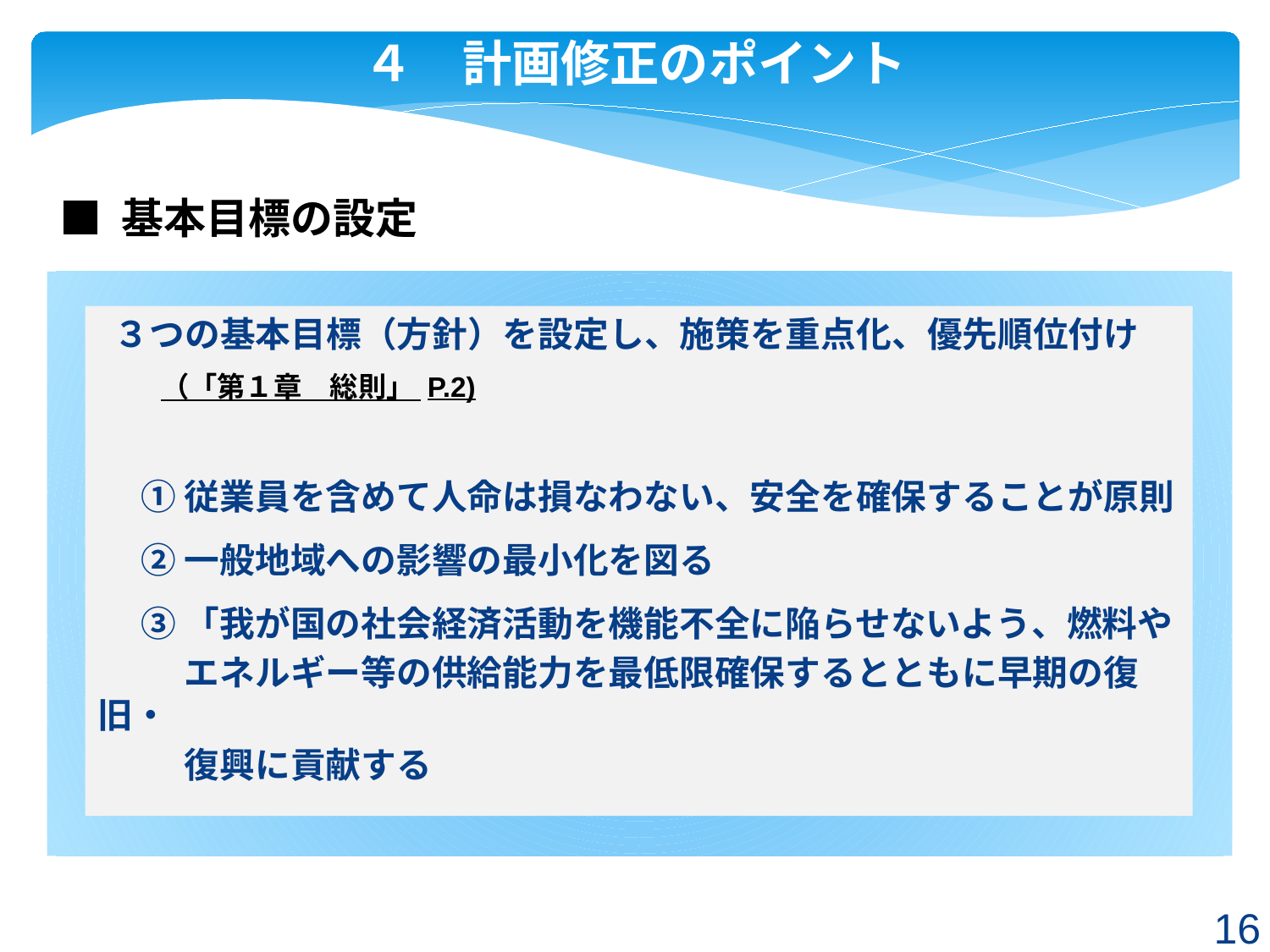

４　計画修正のポイント

■ 基本目標の設定

 ３つの基本目標（方針）を設定し、施策を重点化、優先順位付け
　　（「第１章　総則」 P.2)

　 ① 従業員を含めて人命は損なわない、安全を確保することが原則
　 ② 一般地域への影響の最小化を図る
　 ③ 「我が国の社会経済活動を機能不全に陥らせないよう、燃料や
　　  エネルギー等の供給能力を最低限確保するとともに早期の復旧・
　　  復興に貢献する

16